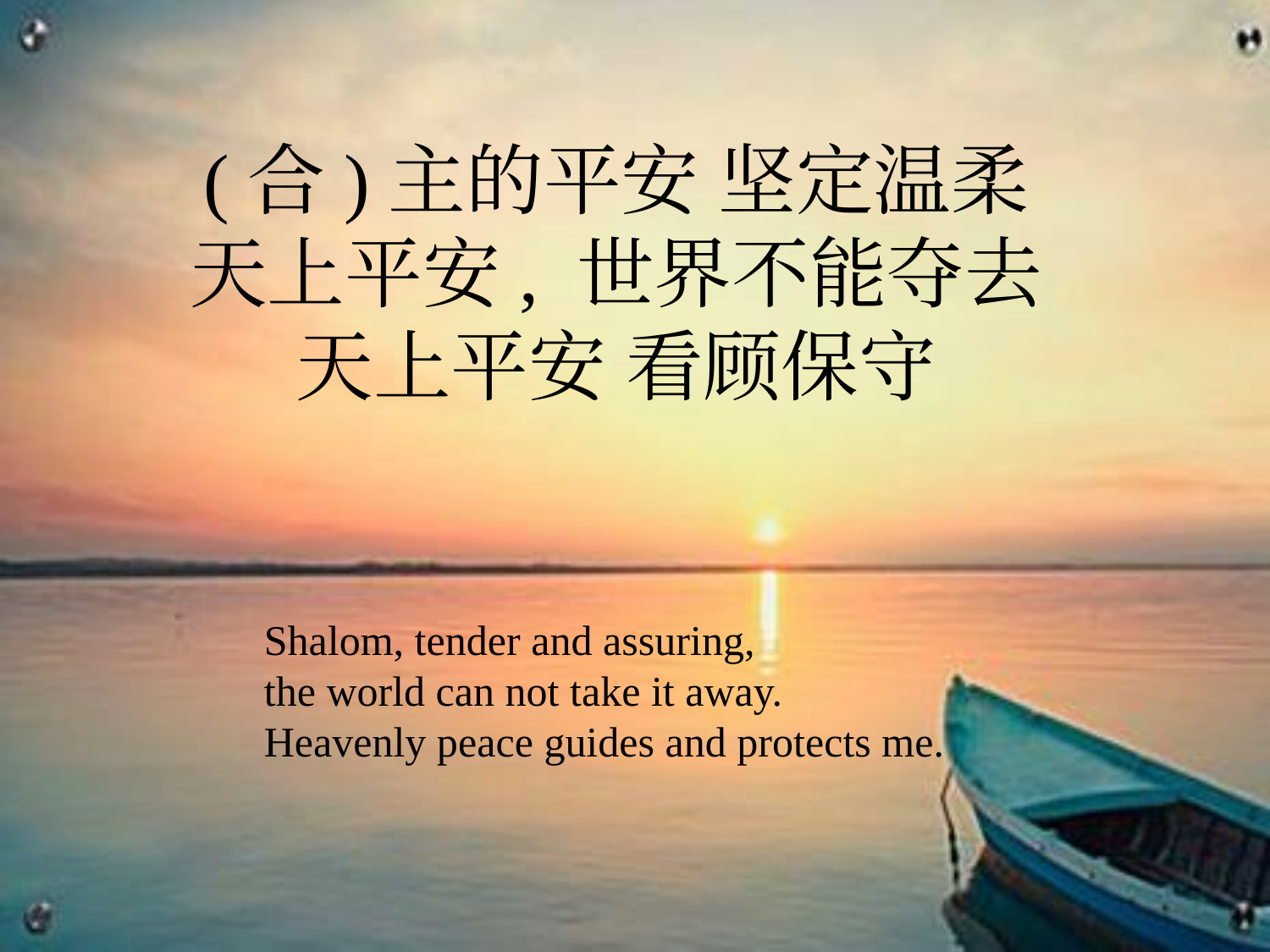

(合)主的平安 坚定温柔
天上平安, 世界不能夺去
天上平安 看顾保守
Shalom, tender and assuring,
the world can not take it away.
Heavenly peace guides and protects me.